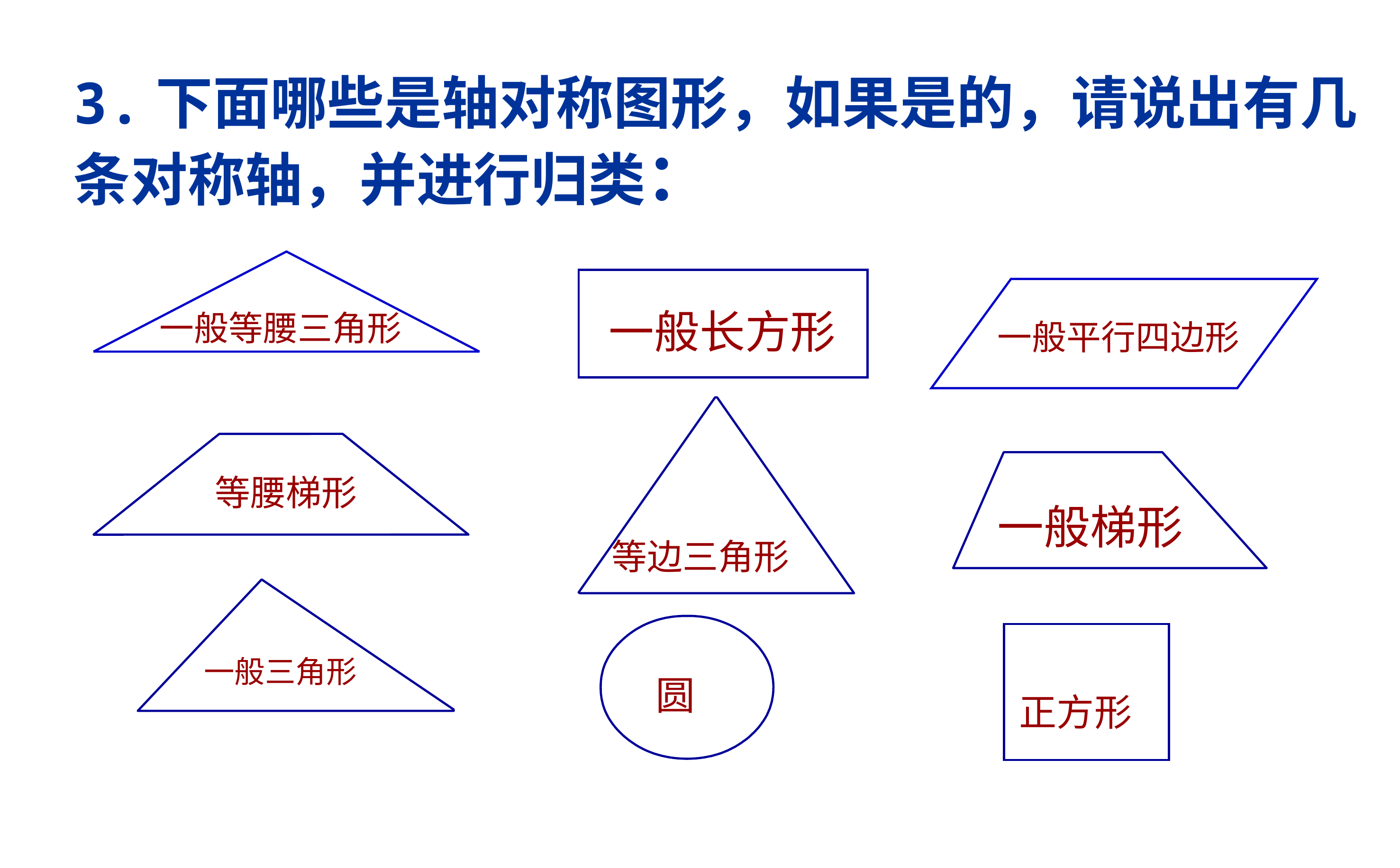

3.下面哪些是轴对称图形，如果是的，请说出有几条对称轴，并进行归类：

一般等腰三角形

一般长方形

一般平行四边形

等边三角形

等腰梯形

一般梯形

一般三角形

圆

正方形